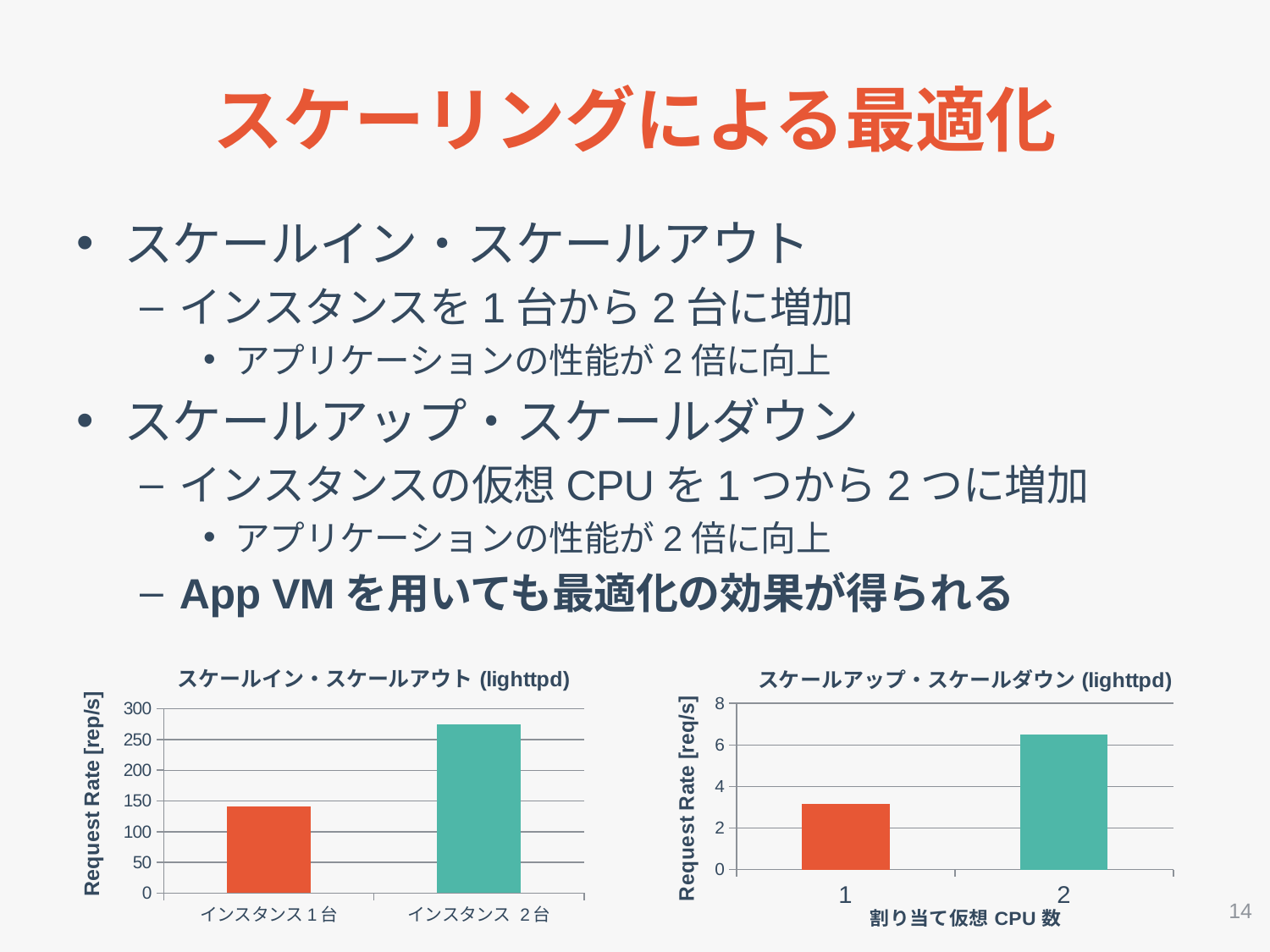

# スケーリングによる最適化
スケールイン・スケールアウト
インスタンスを1台から2台に増加
アプリケーションの性能が2倍に向上
スケールアップ・スケールダウン
インスタンスの仮想CPUを1つから2つに増加
アプリケーションの性能が2倍に向上
App VMを用いても最適化の効果が得られる

### Chart: スケールイン・スケールアウト(lighttpd)

| Category |  |
|---|---|
| インスタンス1台 | 140.42 |
| インスタンス 2台 | 274.67 |

### Chart: スケールアップ・スケールダウン(lighttpd)

| Category |  |
|---|---|
| 1 | 3.14 |
| 2 | 6.52 |
14